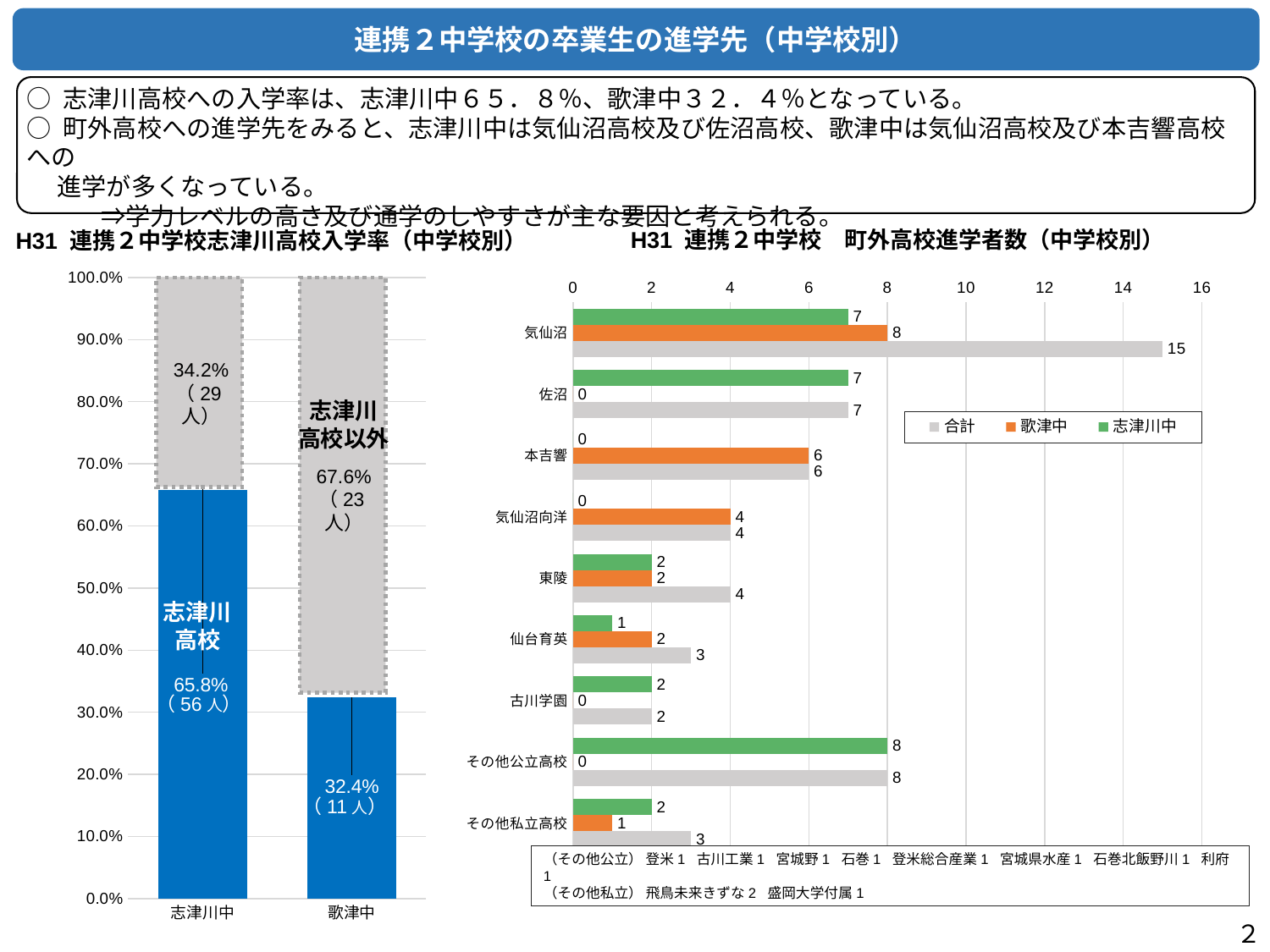

連携２中学校の卒業生の進学先（中学校別）
○ 志津川高校への入学率は、志津川中６５．８％、歌津中３２．４％となっている。
○ 町外高校への進学先をみると、志津川中は気仙沼高校及び佐沼高校、歌津中は気仙沼高校及び本吉響高校への
　 進学が多くなっている。
　　　⇒学力レベルの高さ及び通学のしやすさが主な要因と考えられる。

H31 連携２中学校　町外高校進学者数（中学校別）
H31 連携２中学校志津川高校入学率（中学校別）

### Chart

| Category | 志津川高校 |
|---|---|
| 志津川中 | 0.658 |
| 歌津中 | 0.324 |

（56人）
（11人）

### Chart

| Category | 志津川中 | 歌津中 | 合計 |
|---|---|---|---|
| 気仙沼 | 7.0 | 8.0 | 15.0 |
| 佐沼 | 7.0 | 0.0 | 7.0 |
| 本吉響 | 0.0 | 6.0 | 6.0 |
| 気仙沼向洋 | 0.0 | 4.0 | 4.0 |
| 東陵 | 2.0 | 2.0 | 4.0 |
| 仙台育英 | 1.0 | 2.0 | 3.0 |
| 古川学園 | 2.0 | 0.0 | 2.0 |
| その他公立高校 | 8.0 | 0.0 | 8.0 |
| その他私立高校 | 2.0 | 1.0 | 3.0 |
34.2%
（29人）
志津川
高校以外
67.6%
（23人）
志津川
高校
（その他公立） 登米1  古川工業1  宮城野1  石巻1  登米総合産業1  宮城県水産1  石巻北飯野川1  利府1
（その他私立） 飛鳥未来きずな2  盛岡大学付属1
２